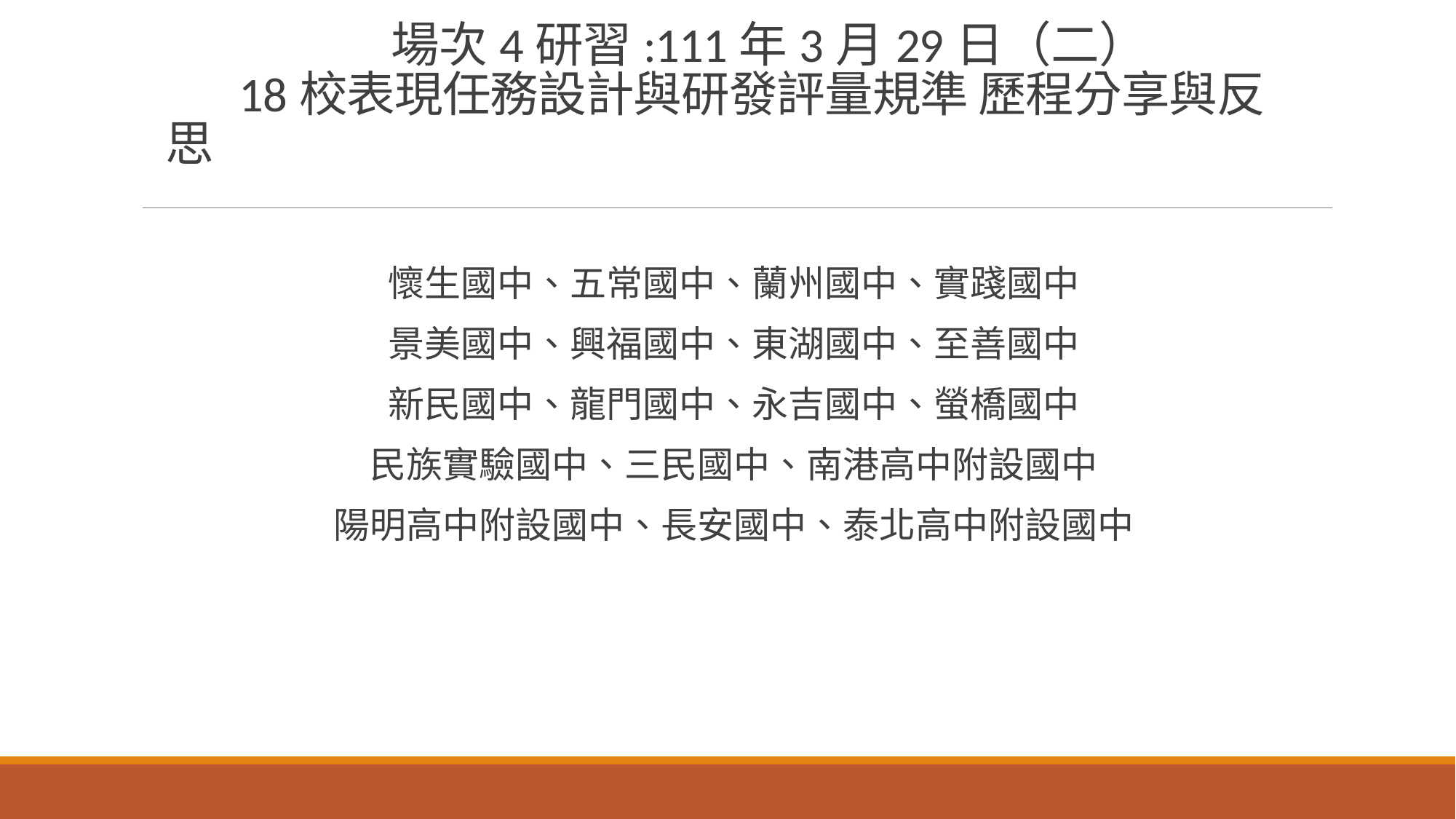

# 場次4研習:111年3月29日（二） 18校表現任務設計與研發評量規準 歷程分享與反思
懷生國中、五常國中、蘭州國中、實踐國中
景美國中、興福國中、東湖國中、至善國中
新民國中、龍門國中、永吉國中、螢橋國中
民族實驗國中、三民國中、南港高中附設國中
陽明高中附設國中、長安國中、泰北高中附設國中